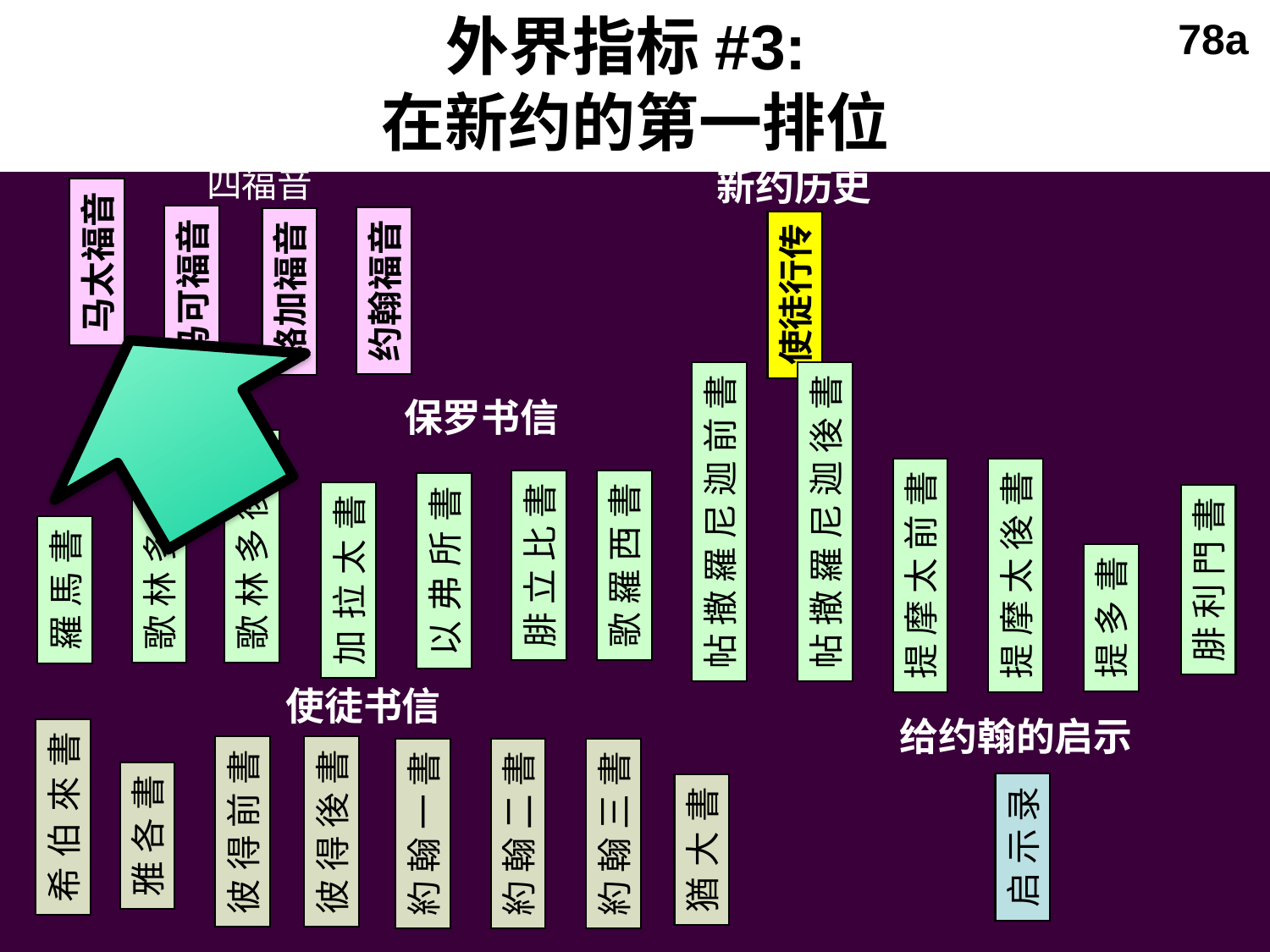

外界指标#3:
在新约的第一排位
78a
四福音
新约历史
马太福音
马可福音
约翰福音
路加福音
使徒行传

帖 撒 羅 尼 迦 前 書
帖 撒 羅 尼 迦 後 書
歌 林 多 前 書
歌 林 多 後 書
腓 立 比 書
歌 羅 西 書
以 弗 所 書
提 摩 太 前 書
提 摩 太 後 書
加 拉 太 書
腓 利 門 書
羅 馬 書
提 多 書
保罗书信
使徒书信
给约翰的启示
希 伯 來 書
彼 得 前 書
彼 得 後 書
約 翰 一 書
約 翰 二 書
約 翰 三 書
雅 各 書
猶 大 書
启 示 录